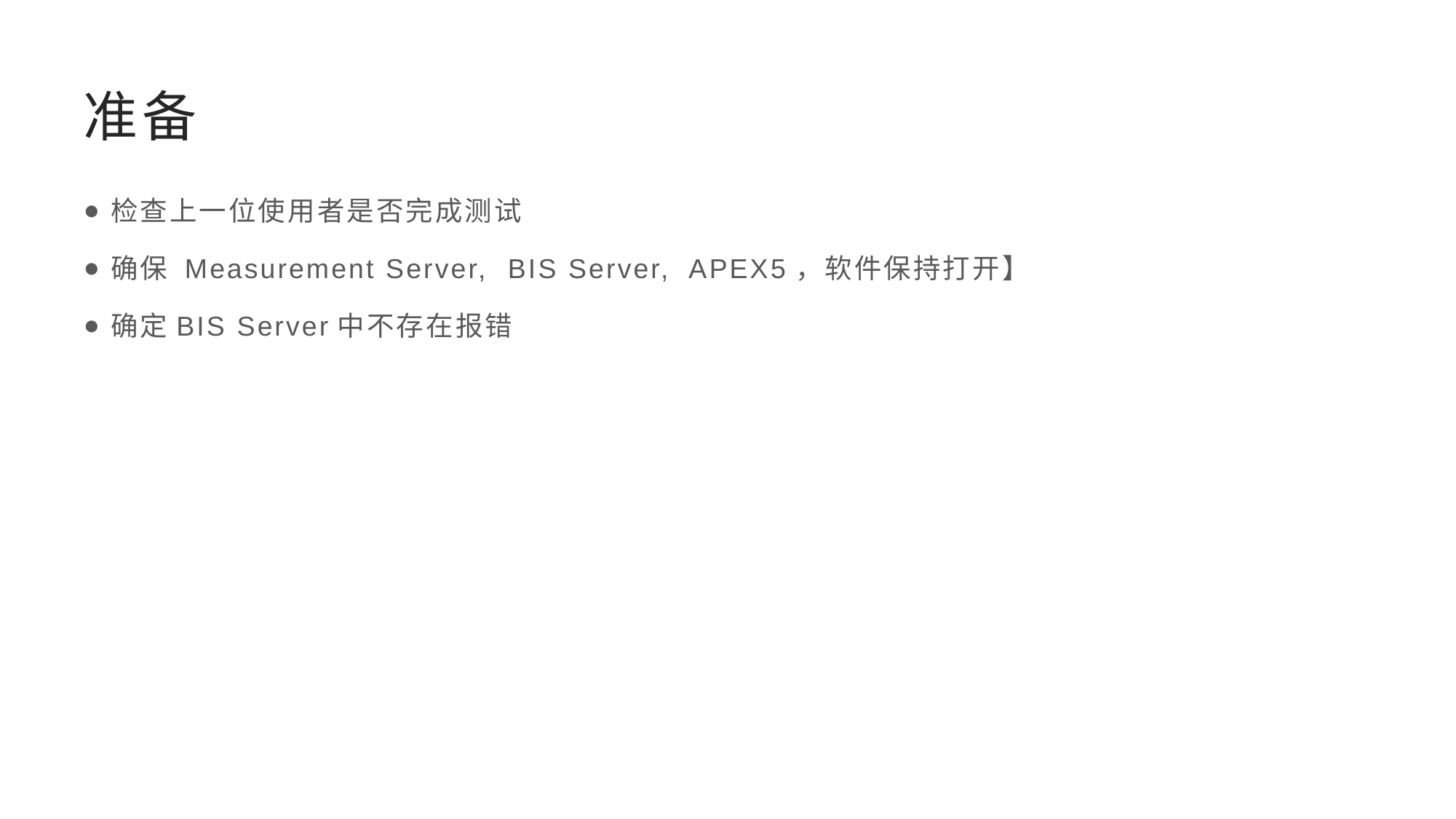

# 准备
检查上一位使用者是否完成测试
确保 Measurement Server,  BIS Server,  APEX5，软件保持打开】
确定BIS Server中不存在报错